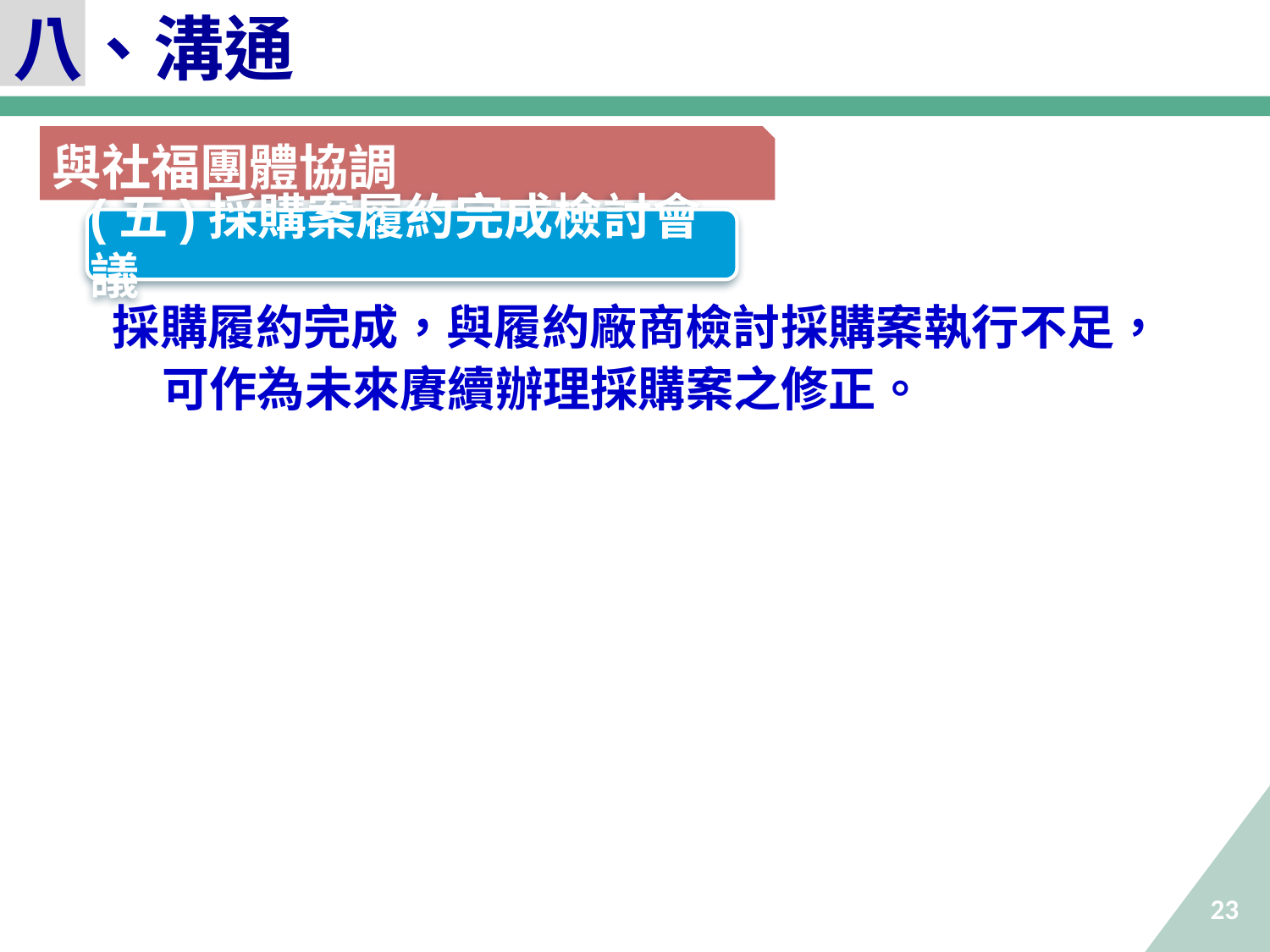

八、溝通

與社福團體協調
(五)採購案履約完成檢討會議

採購履約完成，與履約廠商檢討採購案執行不足，可作為未來賡續辦理採購案之修正。

23